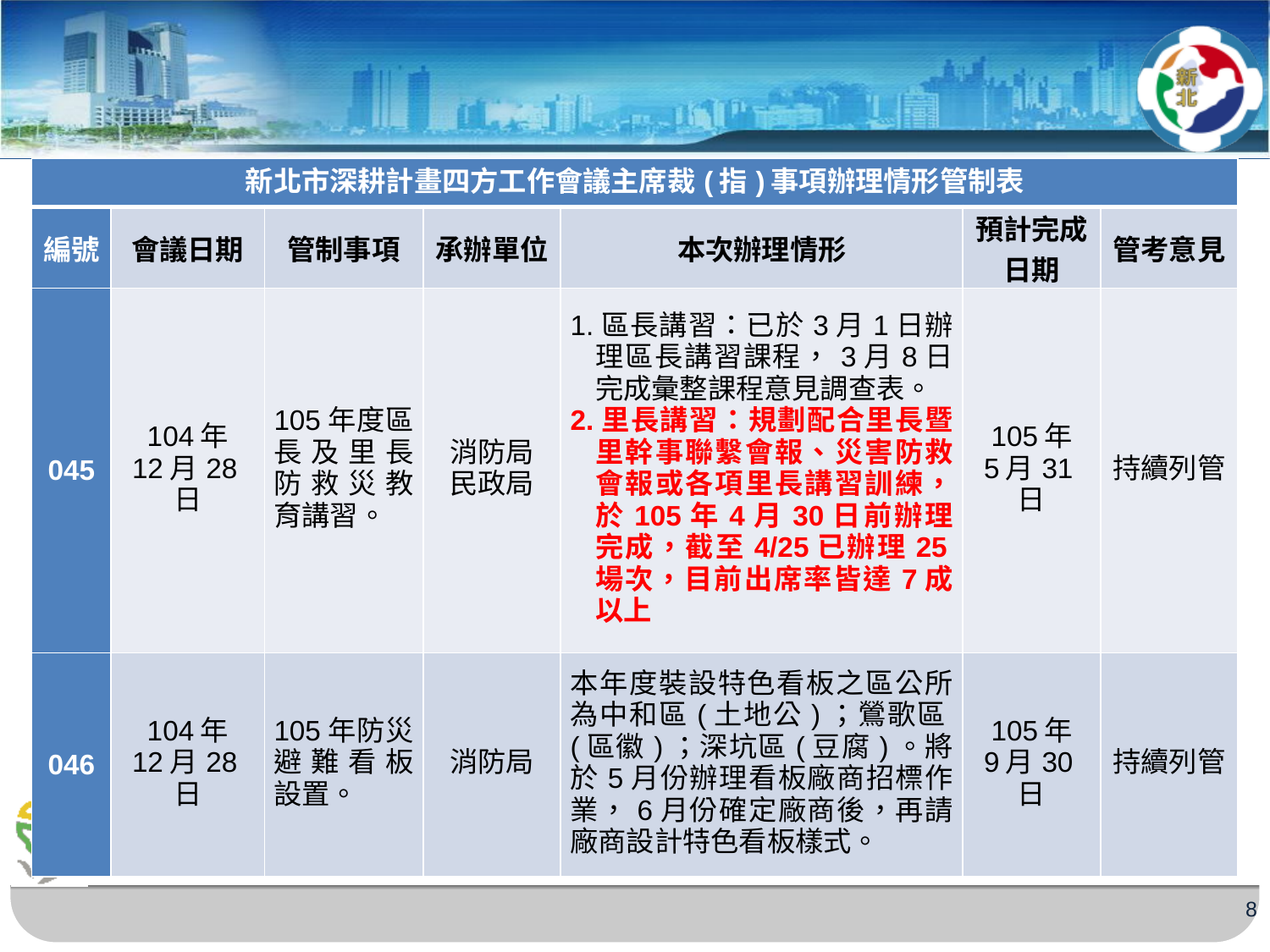

| 新北市深耕計畫四方工作會議主席裁(指)事項辦理情形管制表 |  |  |  |  |  |  |
| --- | --- | --- | --- | --- | --- | --- |
| 編號 | 會議日期 | 管制事項 | 承辦單位 | 本次辦理情形 | 預計完成日期 | 管考意見 |
| 045 | 104年 12月28日 | 105年度區長及里長防救災教育講習。 | 消防局 民政局 | 1.區長講習：已於3月1日辦理區長講習課程，3月8日完成彙整課程意見調查表。 2.里長講習：規劃配合里長暨里幹事聯繫會報、災害防救會報或各項里長講習訓練，於105年4月30日前辦理完成，截至4/25已辦理25場次，目前出席率皆達7成以上 | 105年 5月31日 | 持續列管 |
| 046 | 104年 12月28日 | 105年防災避難看板設置。 | 消防局 | 本年度裝設特色看板之區公所為中和區(土地公)；鶯歌區(區徽)；深坑區(豆腐)。將於5月份辦理看板廠商招標作業，6月份確定廠商後，再請廠商設計特色看板樣式。 | 105年 9月30日 | 持續列管 |
8